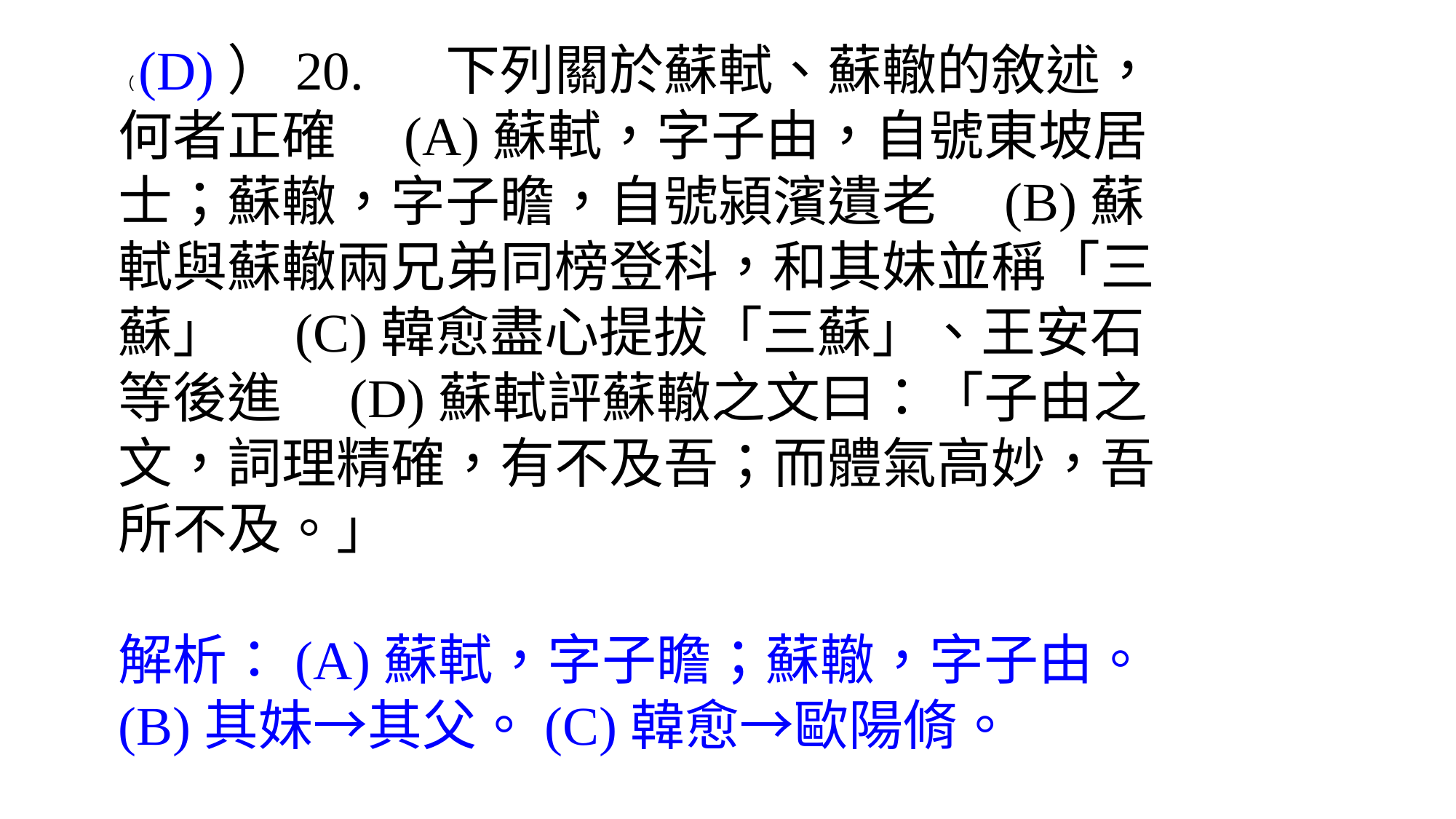

（(D)）20.	下列關於蘇軾、蘇轍的敘述，何者正確　(A)蘇軾，字子由，自號東坡居士；蘇轍，字子瞻，自號潁濱遺老　(B)蘇軾與蘇轍兩兄弟同榜登科，和其妹並稱「三蘇」　(C)韓愈盡心提拔「三蘇」、王安石等後進　(D)蘇軾評蘇轍之文曰：「子由之文，詞理精確，有不及吾；而體氣高妙，吾所不及。」

解析：(A)蘇軾，字子瞻；蘇轍，字子由。(B)其妹→其父。(C)韓愈→歐陽脩。